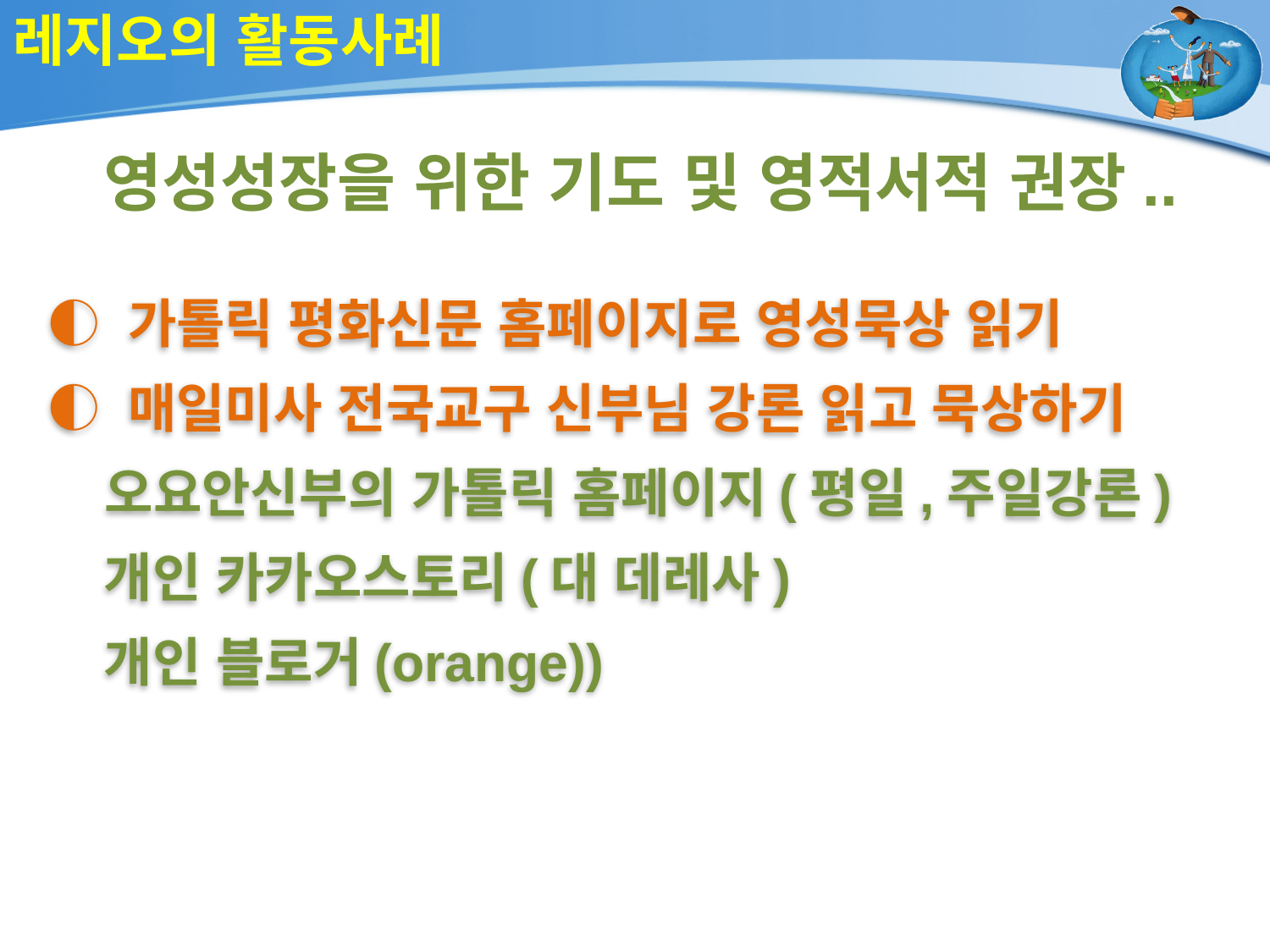

# 레지오의 활동사례
영성성장을 위한 기도 및 영적서적 권장..
◐ 가톨릭 평화신문 홈페이지로 영성묵상 읽기
◐ 매일미사 전국교구 신부님 강론 읽고 묵상하기
   오요안신부의 가톨릭 홈페이지(평일,주일강론)
   개인 카카오스토리(대 데레사)
   개인 블로거(orange))